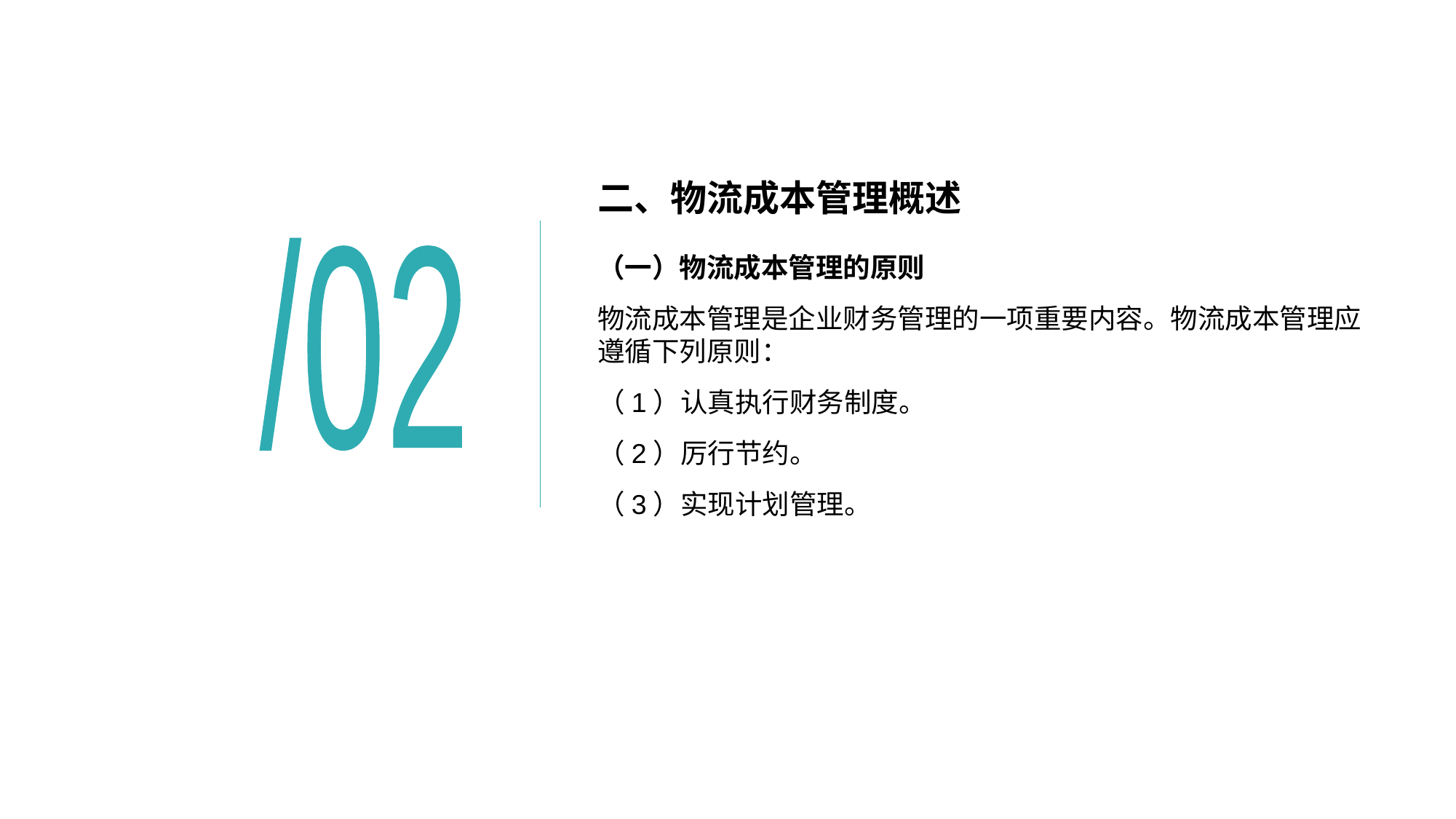

# 二、物流成本管理概述
/02
（一）物流成本管理的原则
物流成本管理是企业财务管理的一项重要内容。物流成本管理应遵循下列原则：
（1）认真执行财务制度。
（2）厉行节约。
（3）实现计划管理。